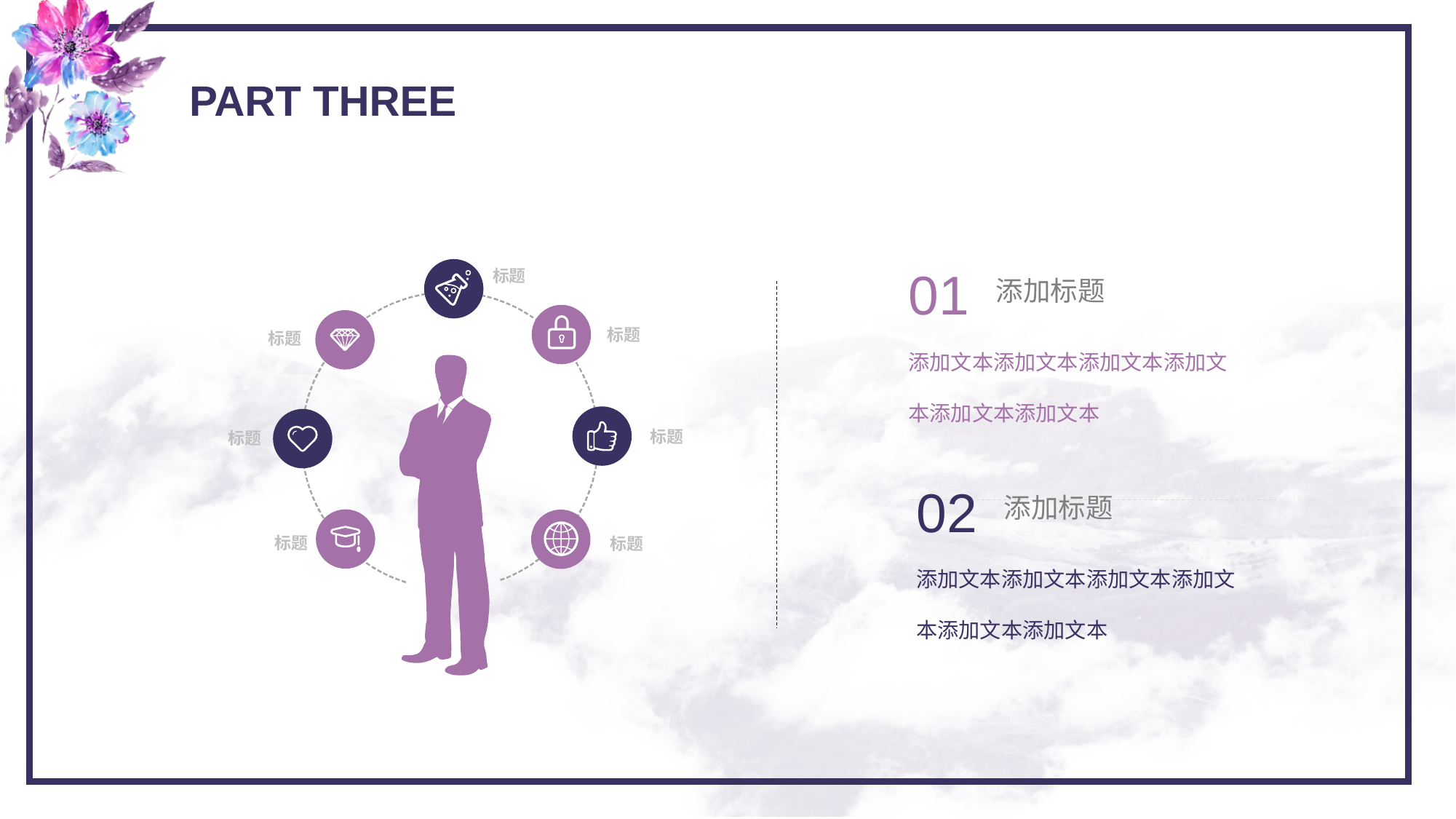

PART THREE
01

标题
添加标题

添加文本添加文本添加文本添加文本添加文本添加文本
标题
标题

标题
标题

02
添加标题

标题
标题
添加文本添加文本添加文本添加文本添加文本添加文本